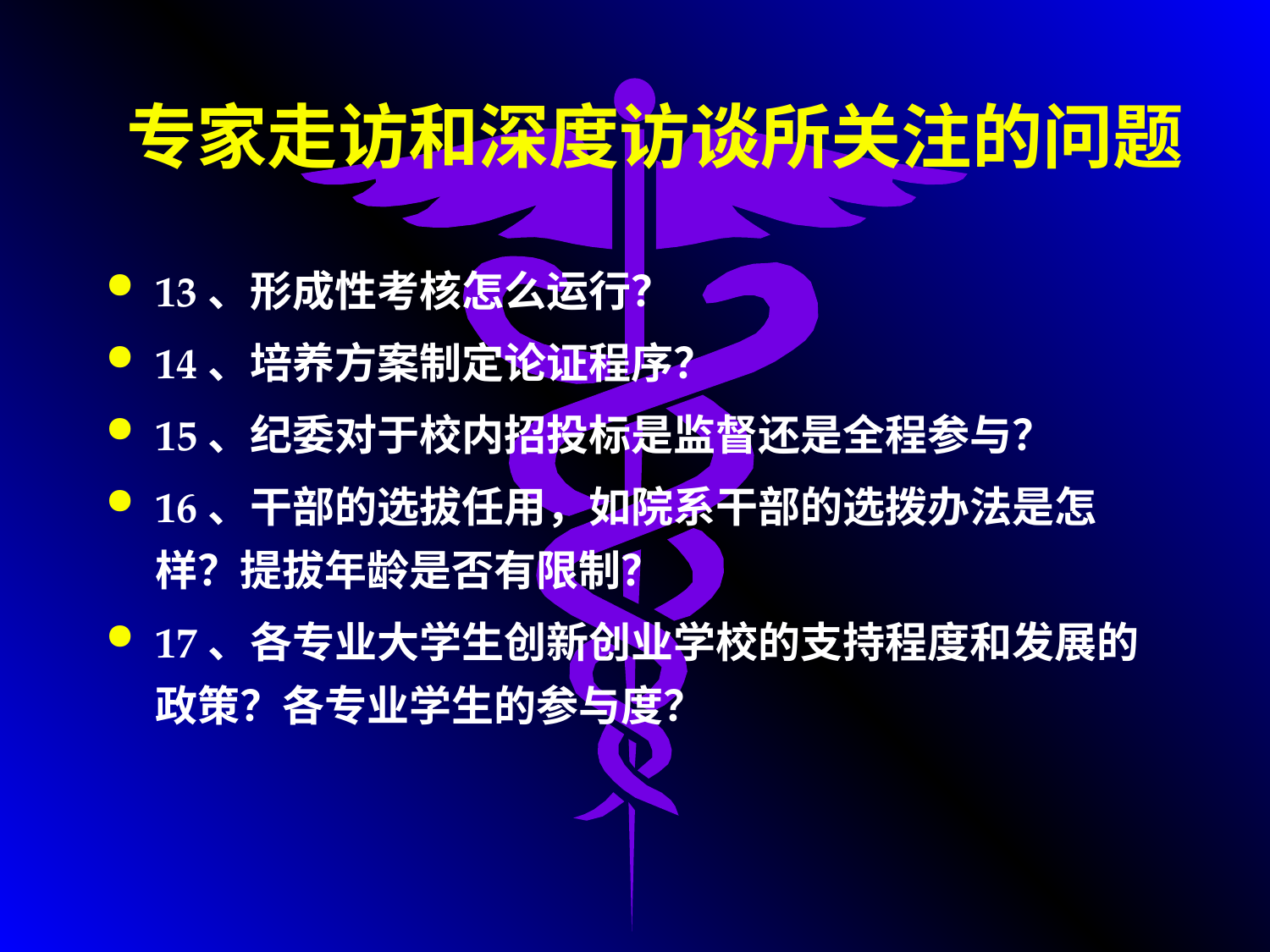

# 专家走访和深度访谈所关注的问题
13、形成性考核怎么运行？
14、培养方案制定论证程序？
15、纪委对于校内招投标是监督还是全程参与？
16、干部的选拔任用，如院系干部的选拨办法是怎样？提拔年龄是否有限制？
17、各专业大学生创新创业学校的支持程度和发展的政策？各专业学生的参与度？